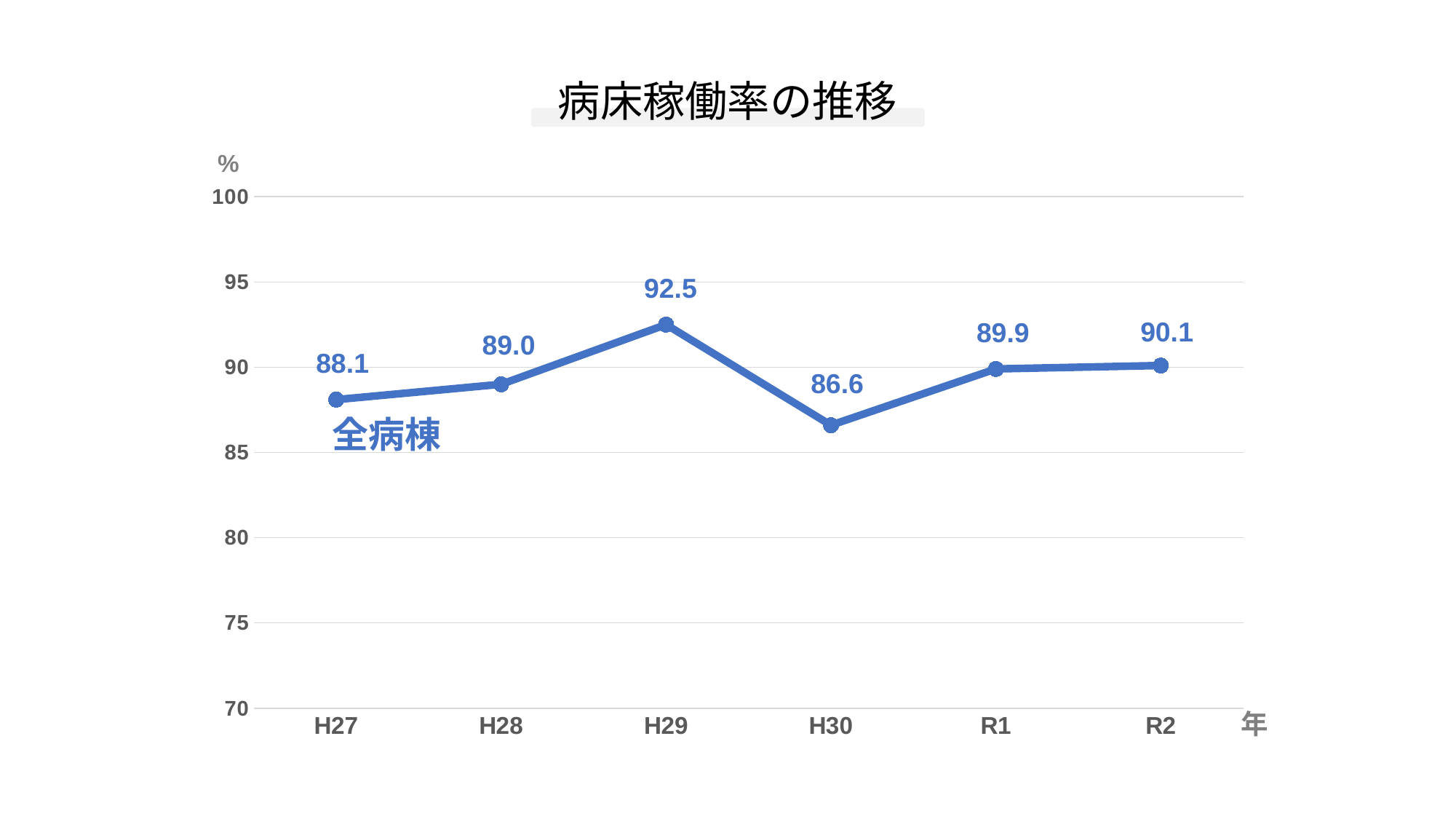

病床稼働率の推移

%

### Chart

| Category | 病院全体 |
|---|---|
| H27 | 88.1 |
| H28 | 89.0 |
| H29 | 92.5 |
| H30 | 86.6 |
| R1 | 89.9 |
| R2 | 90.1 |
92.5
90.1
89.9
89.0
88.1
86.6
全病棟
年